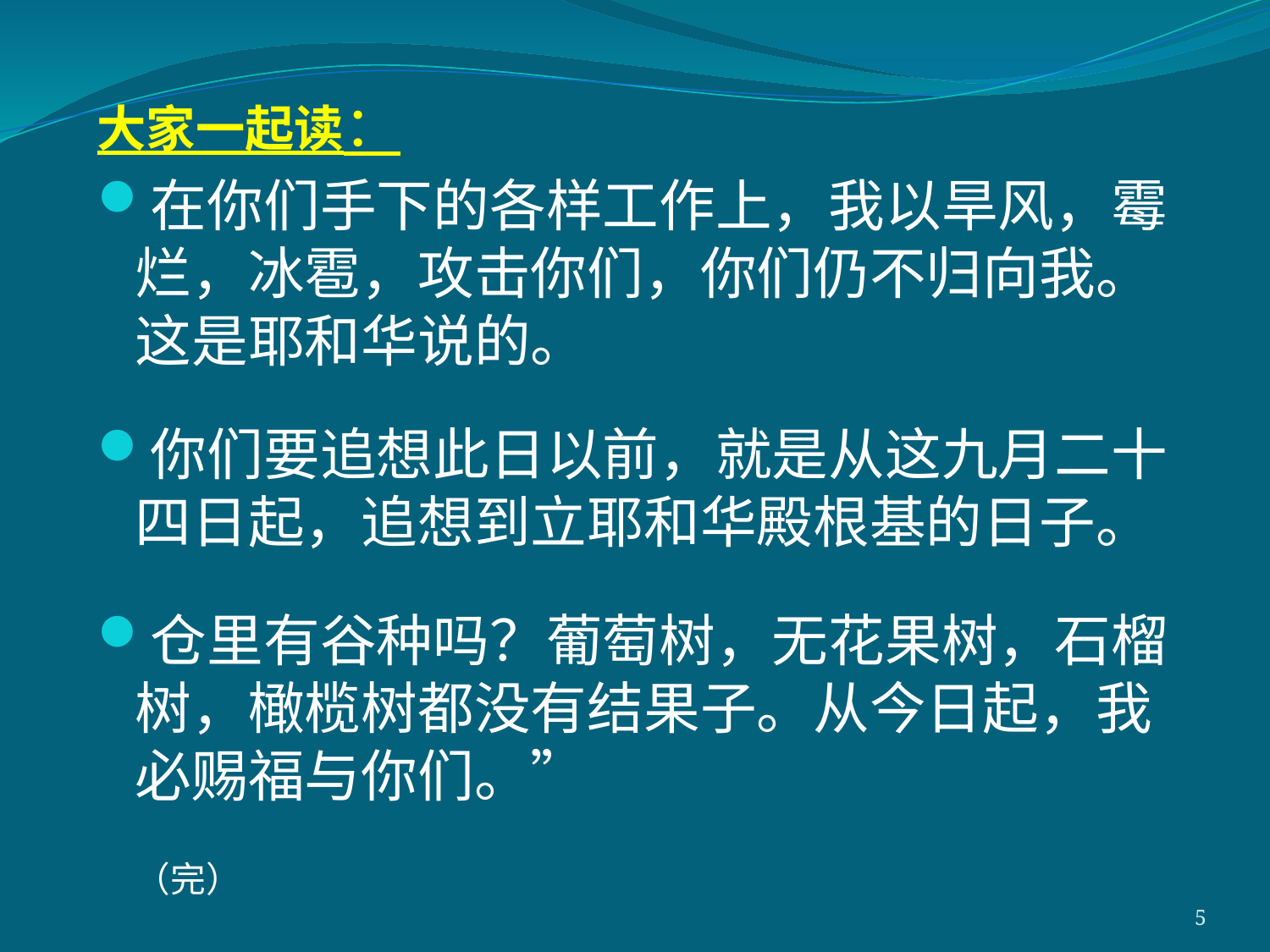

大家一起读：
在你们手下的各样工作上，我以旱风，霉烂，冰雹，攻击你们，你们仍不归向我。这是耶和华说的。

你们要追想此日以前，就是从这九月二十四日起，追想到立耶和华殿根基的日子。

仓里有谷种吗？葡萄树，无花果树，石榴树，橄榄树都没有结果子。从今日起，我必赐福与你们。”
									（完）
5